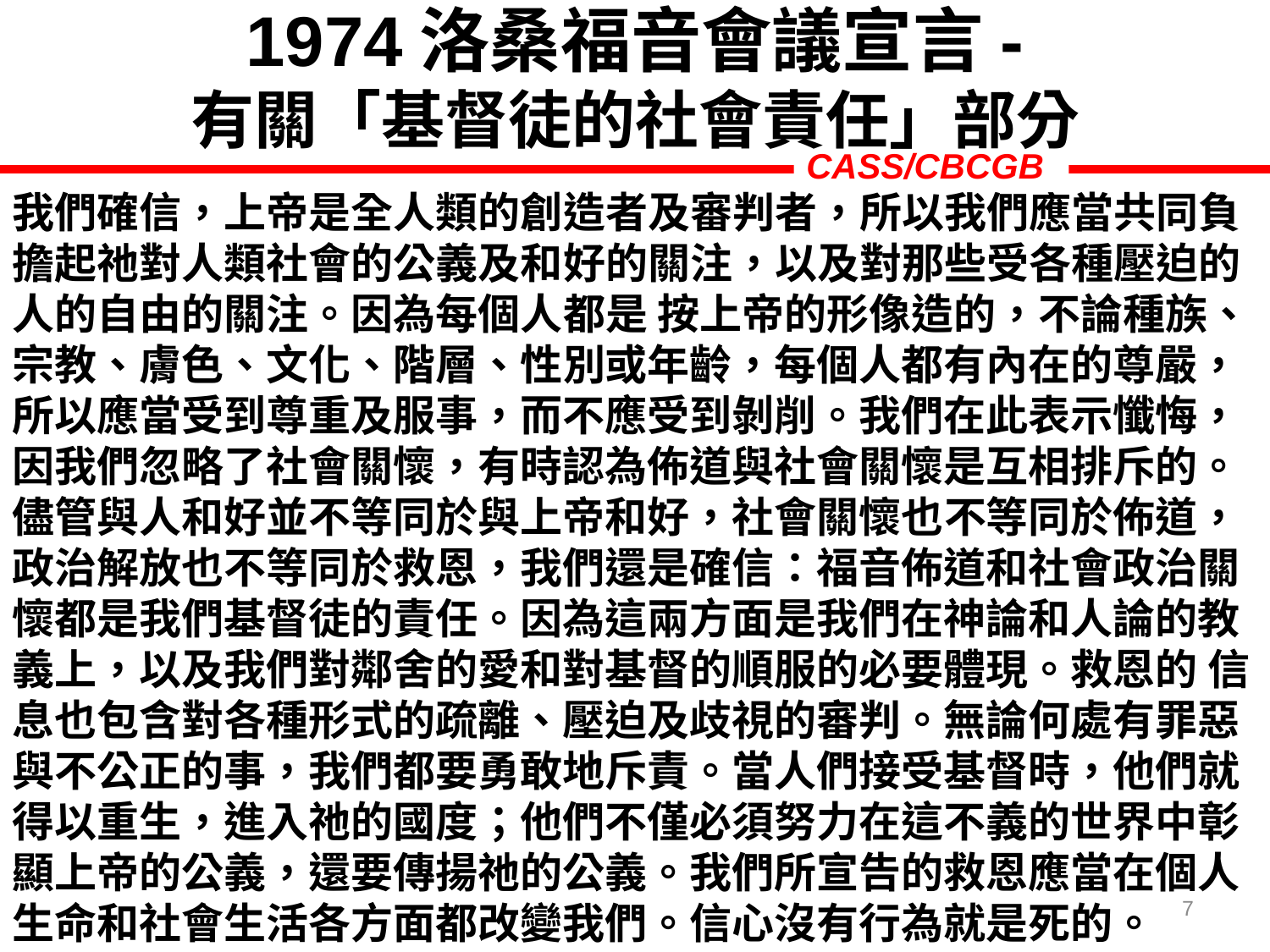

1974洛桑福音會議宣言-
有關「基督徒的社會責任」部分
CASS/CBCGB

我們確信，上帝是全人類的創造者及審判者，所以我們應當共同負擔起祂對人類社會的公義及和好的關注，以及對那些受各種壓迫的人的自由的關注。因為每個人都是 按上帝的形像造的，不論種族、宗教、膚色、文化、階層、性別或年齡，每個人都有內在的尊嚴，所以應當受到尊重及服事，而不應受到剝削。我們在此表示懺悔， 因我們忽略了社會關懷，有時認為佈道與社會關懷是互相排斥的。儘管與人和好並不等同於與上帝和好，社會關懷也不等同於佈道，政治解放也不等同於救恩，我們還是確信：福音佈道和社會政治關懷都是我們基督徒的責任。因為這兩方面是我們在神論和人論的教義上，以及我們對鄰舍的愛和對基督的順服的必要體現。救恩的 信息也包含對各種形式的疏離、壓迫及歧視的審判。無論何處有罪惡與不公正的事，我們都要勇敢地斥責。當人們接受基督時，他們就得以重生，進入祂的國度；他們不僅必須努力在這不義的世界中彰顯上帝的公義，還要傳揚祂的公義。我們所宣告的救恩應當在個人生命和社會生活各方面都改變我們。信心沒有行為就是死的。
7